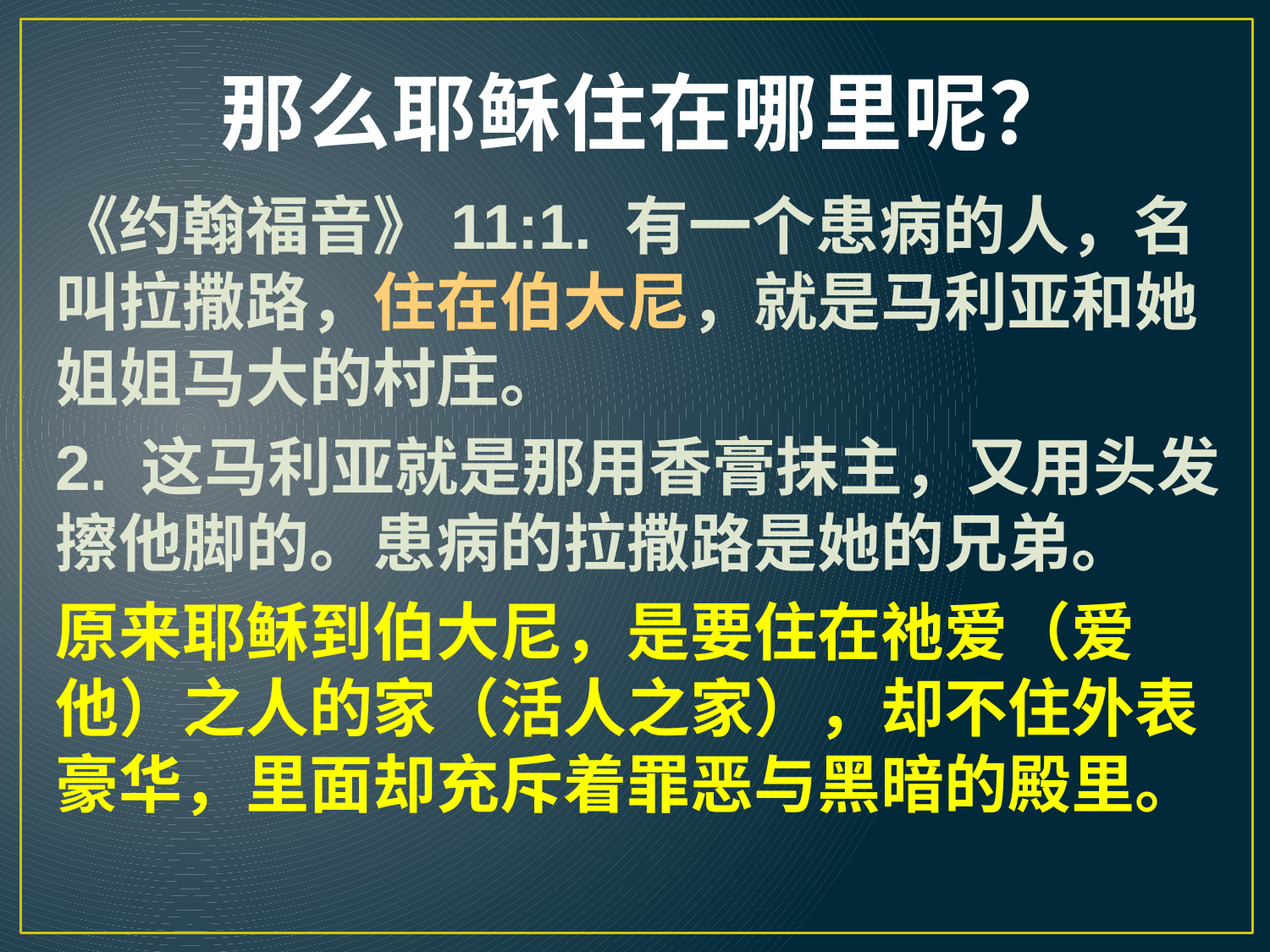

# 那么耶稣住在哪里呢？
《约翰福音》11:1. 有一个患病的人，名叫拉撒路，住在伯大尼，就是马利亚和她姐姐马大的村庄。
2. 这马利亚就是那用香膏抹主，又用头发擦他脚的。患病的拉撒路是她的兄弟。
原来耶稣到伯大尼，是要住在祂爱（爱他）之人的家（活人之家），却不住外表豪华，里面却充斥着罪恶与黑暗的殿里。